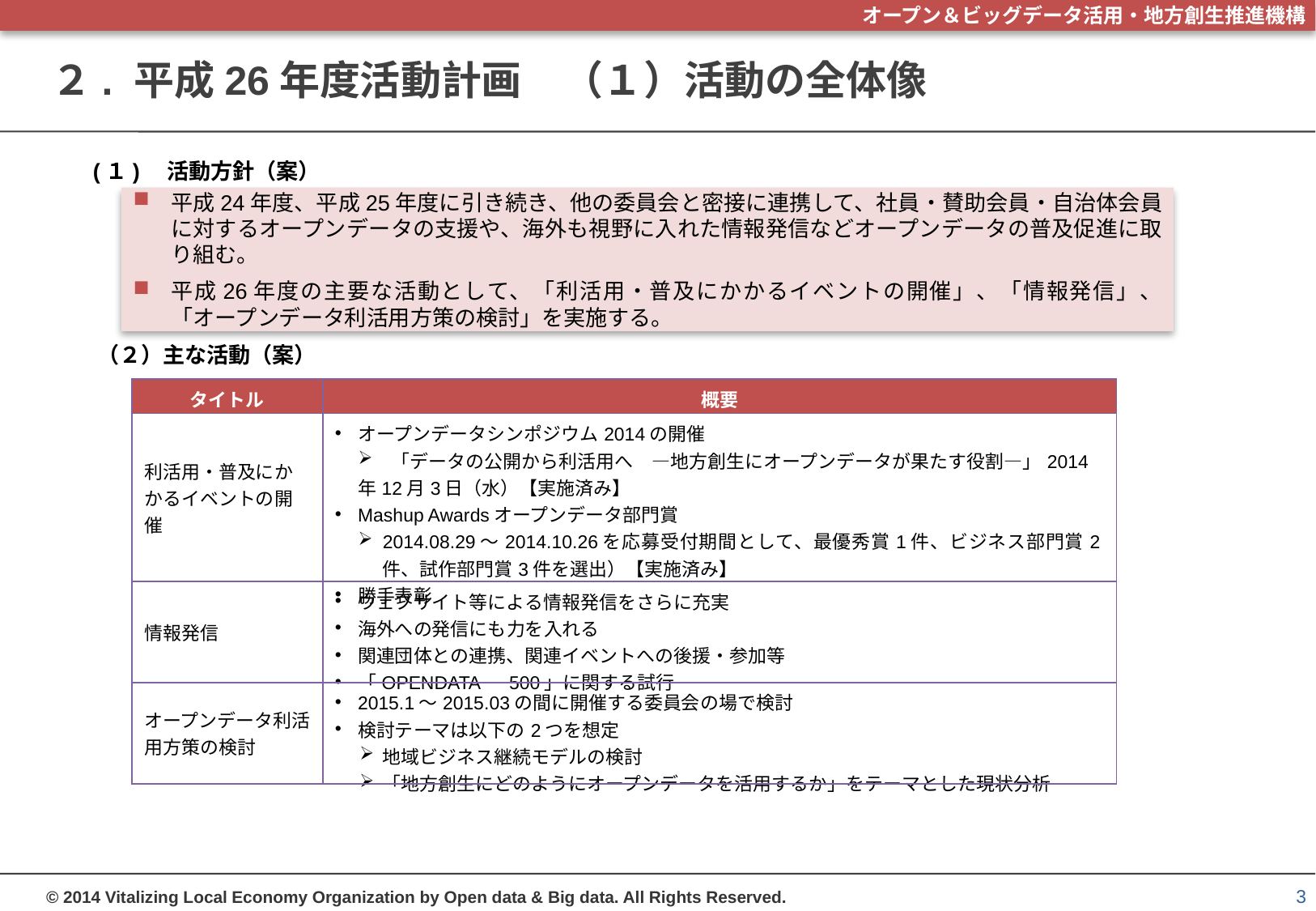

# ２. 平成26年度活動計画　（１）活動の全体像
(１)　活動方針（案）

（２）主な活動（案）
平成24年度、平成25年度に引き続き、他の委員会と密接に連携して、社員・賛助会員・自治体会員に対するオープンデータの支援や、海外も視野に入れた情報発信などオープンデータの普及促進に取り組む。
平成26年度の主要な活動として、「利活用・普及にかかるイベントの開催」、「情報発信」、「オープンデータ利活用方策の検討」を実施する。
| タイトル | 概要 |
| --- | --- |
| 利活用・普及にかかるイベントの開催 | オープンデータシンポジウム2014の開催 　「データの公開から利活用へ　―地方創生にオープンデータが果たす役割―」2014年12月3日（水）【実施済み】 Mashup Awardsオープンデータ部門賞 2014.08.29～2014.10.26を応募受付期間として、最優秀賞1件、ビジネス部門賞2件、試作部門賞3件を選出）【実施済み】 勝手表彰 |
| 情報発信 | ウェブサイト等による情報発信をさらに充実 海外への発信にも力を入れる 関連団体との連携、関連イベントへの後援・参加等 「OPENDATA　500」に関する試行 |
| オープンデータ利活用方策の検討 | 2015.1～2015.03の間に開催する委員会の場で検討 検討テーマは以下の2つを想定 地域ビジネス継続モデルの検討 「地方創生にどのようにオープンデータを活用するか」をテーマとした現状分析 |
3